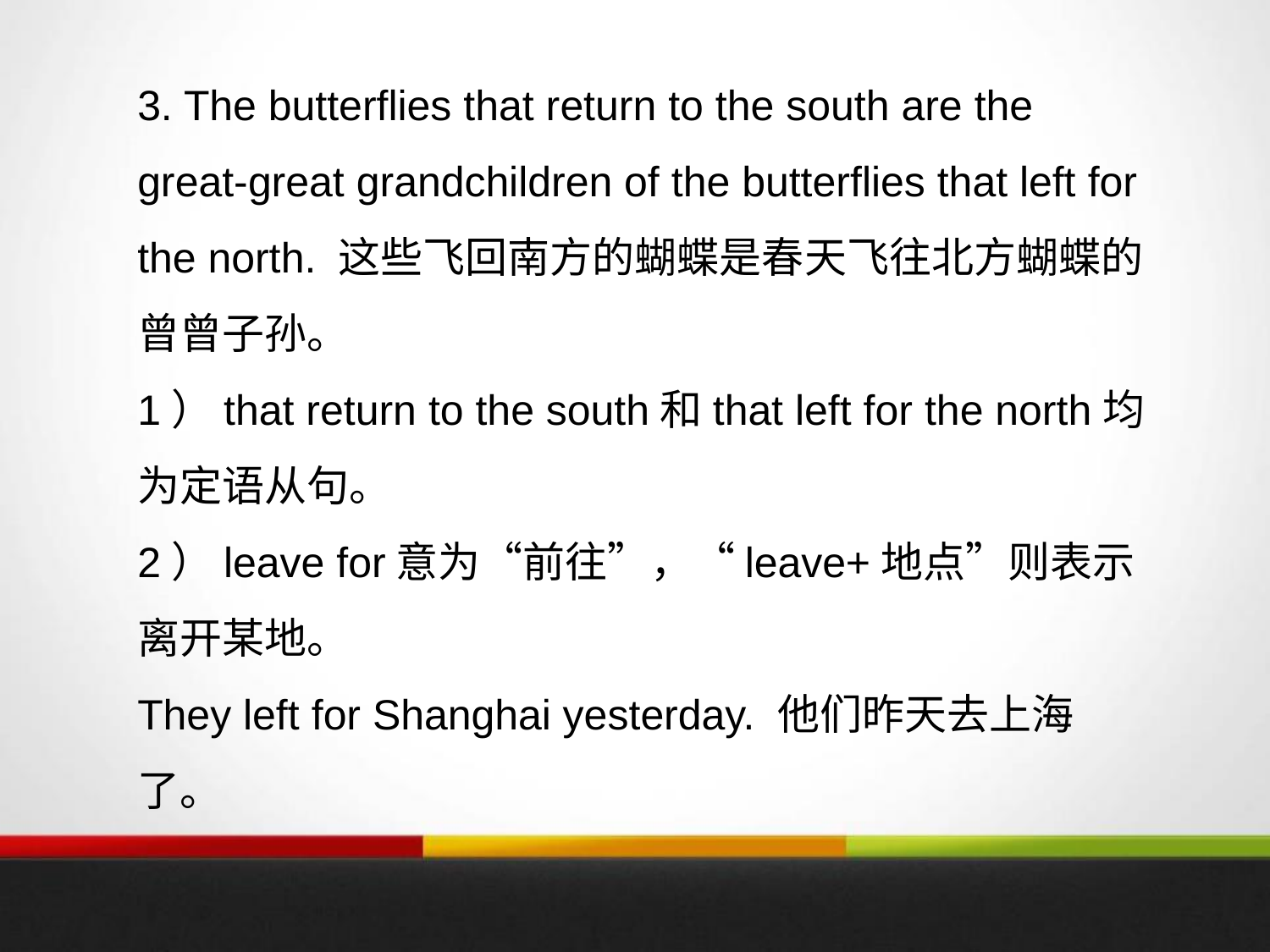

3. The butterflies that return to the south are the great-great grandchildren of the butterflies that left for the north. 这些飞回南方的蝴蝶是春天飞往北方蝴蝶的曾曾子孙。
1）that return to the south和that left for the north均为定语从句。
2）leave for意为“前往”，“leave+地点”则表示离开某地。
They left for Shanghai yesterday. 他们昨天去上海了。